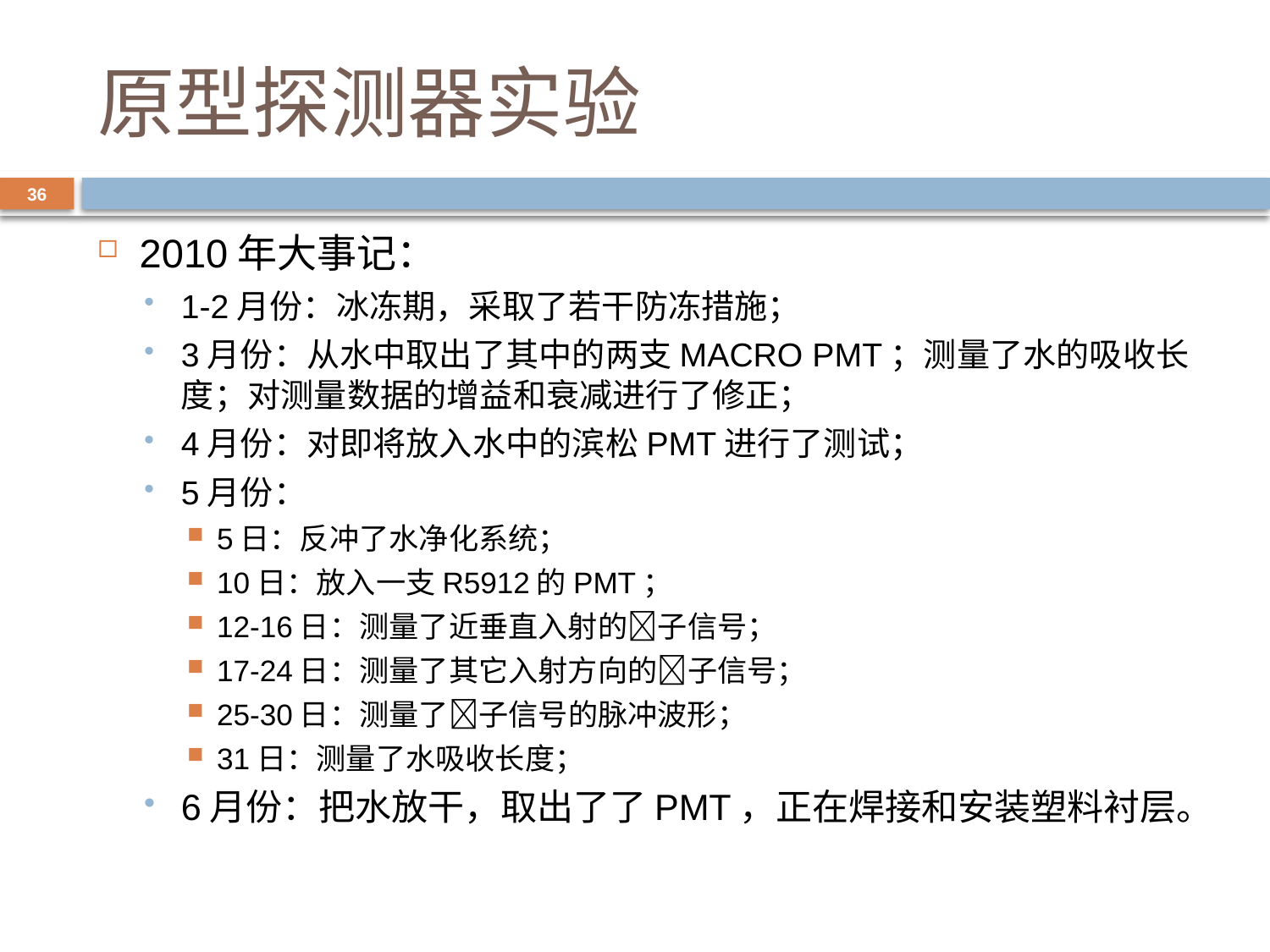

# 原型探测器实验
36
2010年大事记：
1-2月份：冰冻期，采取了若干防冻措施；
3月份：从水中取出了其中的两支MACRO PMT；测量了水的吸收长度；对测量数据的增益和衰减进行了修正；
4月份：对即将放入水中的滨松PMT进行了测试；
5月份：
5日：反冲了水净化系统；
10日：放入一支R5912的PMT；
12-16日：测量了近垂直入射的μ子信号；
17-24日：测量了其它入射方向的μ子信号；
25-30日：测量了μ子信号的脉冲波形；
31日：测量了水吸收长度；
6月份：把水放干，取出了了PMT，正在焊接和安装塑料衬层。